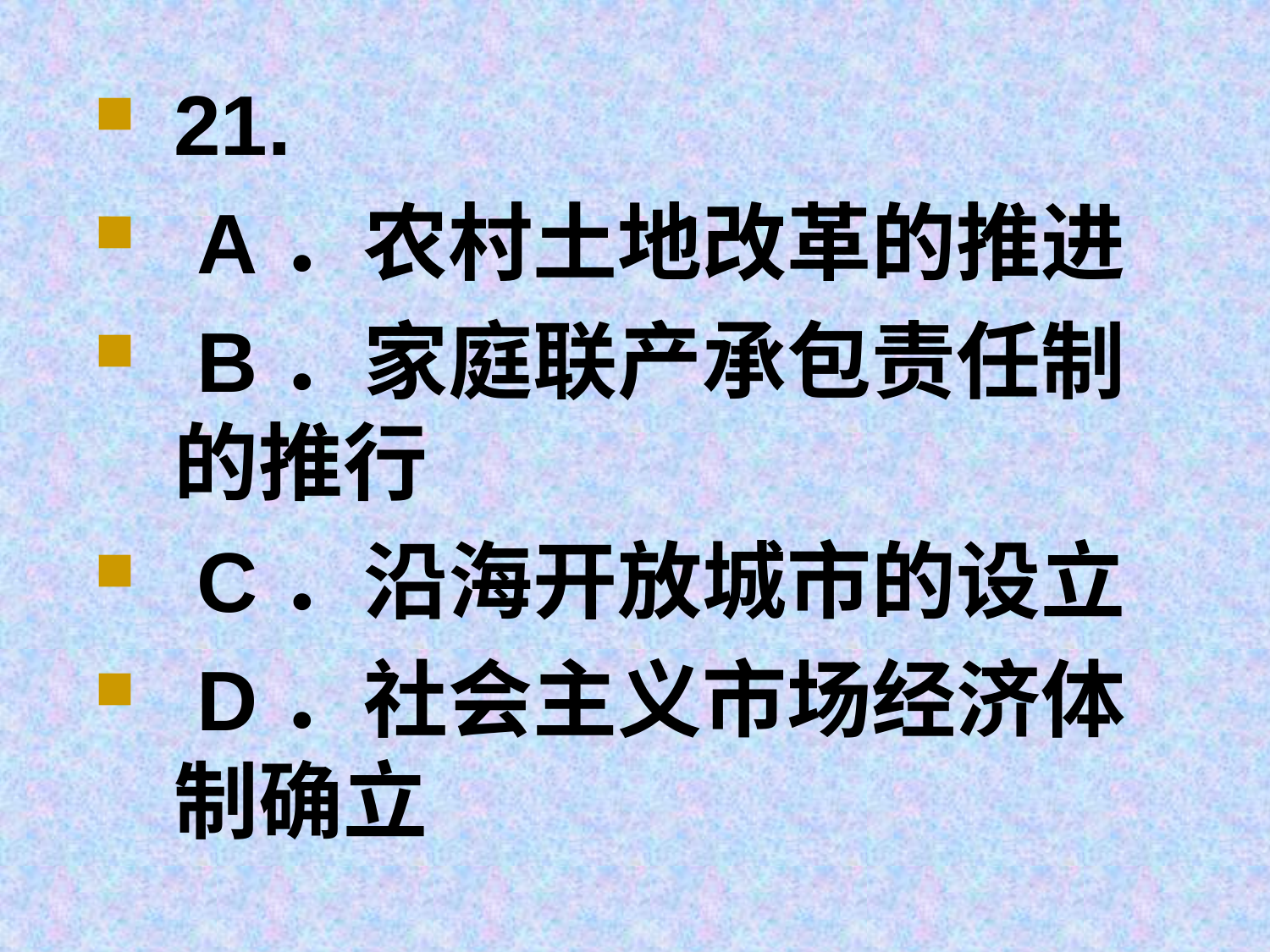

#
21.
 A．农村土地改革的推进
 B．家庭联产承包责任制的推行
 C．沿海开放城市的设立
 D．社会主义市场经济体制确立